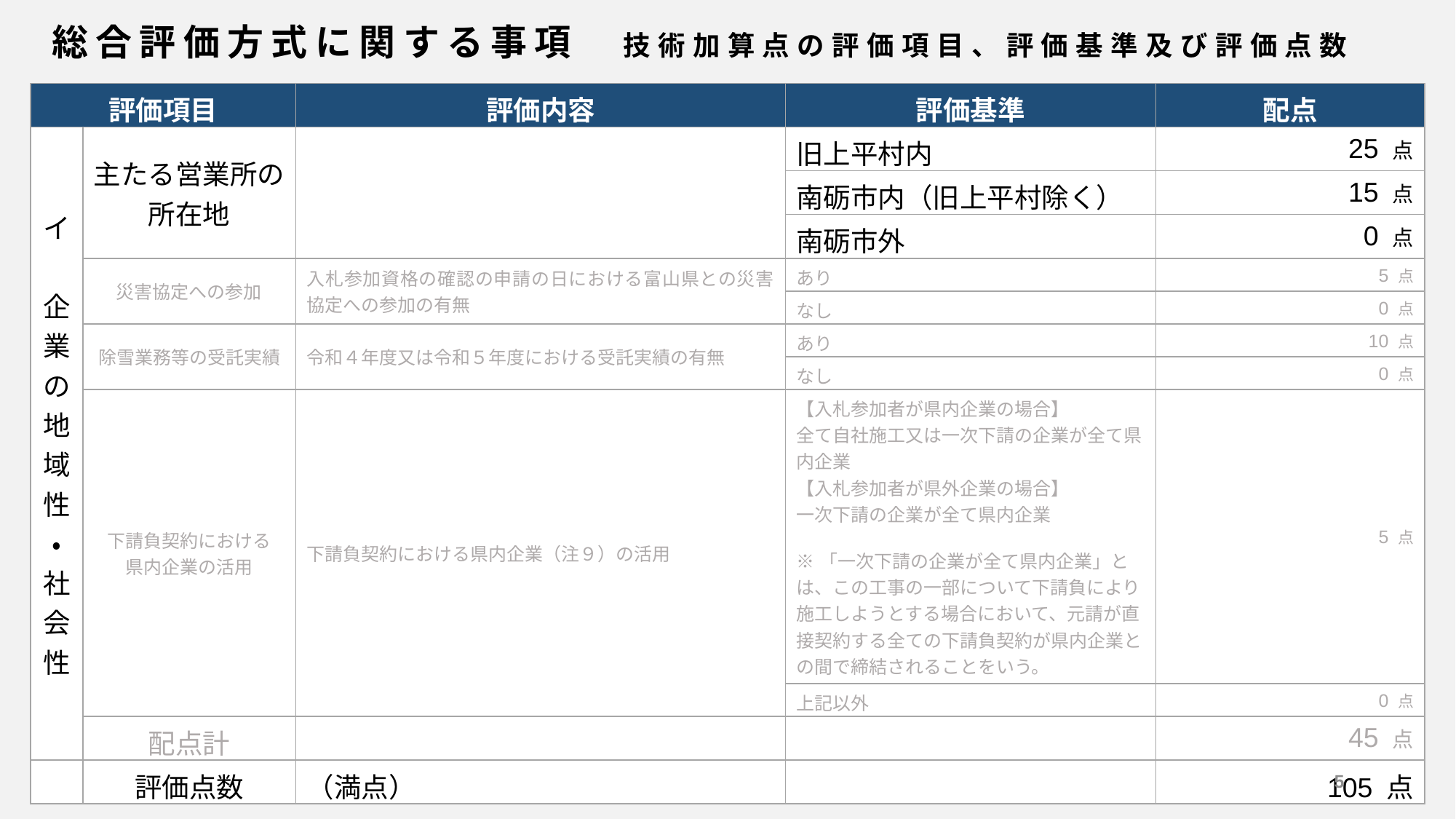

総合評価方式に関する事項　技術加算点の評価項目、評価基準及び評価点数
| 評価項目 |  | 評価内容 | 評価基準 | 配点 |
| --- | --- | --- | --- | --- |
| イ　企業の地域性・社会性 | 主たる営業所の所在地 |  | 旧上平村内 | 25 点 |
|  |  |  | 南砺市内（旧上平村除く） | 15 点 |
|  |  |  | 南砺市外 | 0 点 |
|  | 災害協定への参加 | 入札参加資格の確認の申請の日における富山県との災害協定への参加の有無 | あり | 5 点 |
|  |  |  | なし | 0 点 |
|  | 除雪業務等の受託実績 | 令和４年度又は令和５年度における受託実績の有無 | あり | 10 点 |
|  |  |  | なし | 0 点 |
|  | 下請負契約における 県内企業の活用 | 下請負契約における県内企業（注９）の活用 | 【入札参加者が県内企業の場合】 全て自社施工又は一次下請の企業が全て県内企業 【入札参加者が県外企業の場合】 一次下請の企業が全て県内企業 ※「一次下請の企業が全て県内企業」とは、この工事の一部について下請負により施工しようとする場合において、元請が直接契約する全ての下請負契約が県内企業との間で締結されることをいう。 ※二次以下の下請負契約は評価の対象外とする。 | 5 点 |
|  |  |  | 上記以外 | 0 点 |
|  | 配点計 |  |  | 45 点 |
|  | 評価点数 | （満点） |  | 105 点 |
5